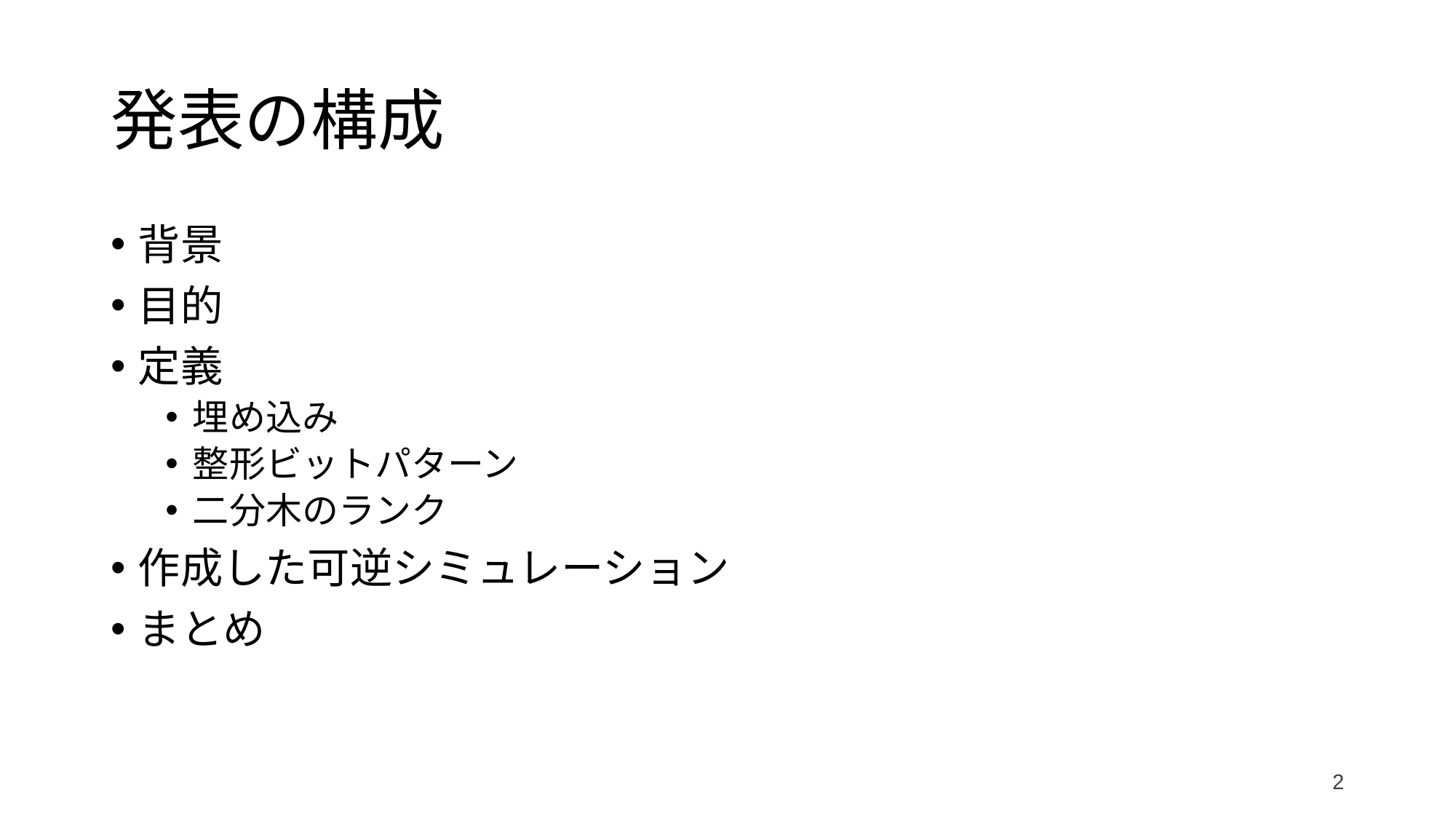

# 発表の構成
背景
目的
定義
埋め込み
整形ビットパターン
二分木のランク
作成した可逆シミュレーション
まとめ
2